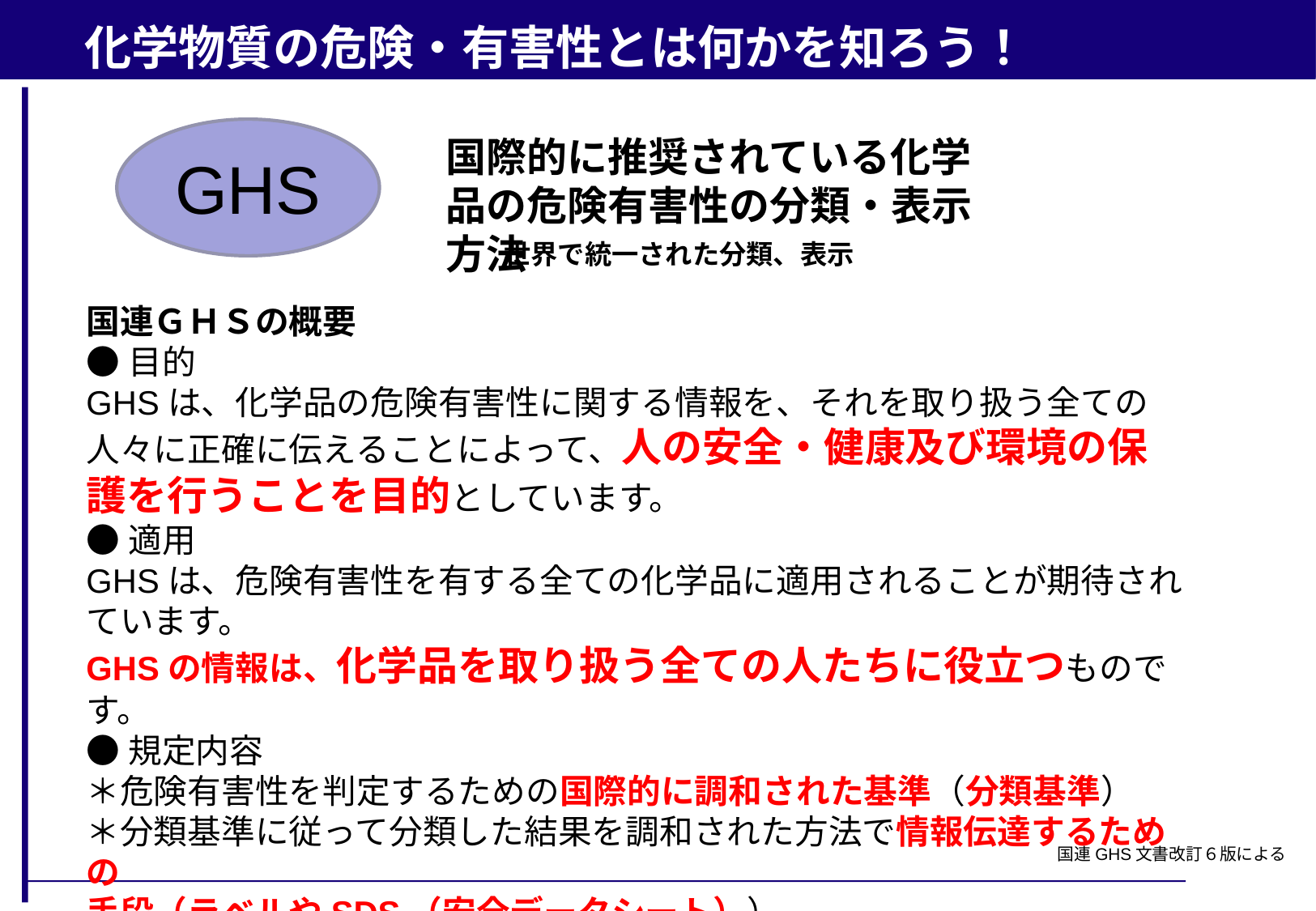

# 化学物質の危険・有害性とは何かを知ろう！
GHS
国際的に推奨されている化学品の危険有害性の分類・表示方法
世界で統一された分類、表示
国連ＧＨＳの概要
●目的
GHSは、化学品の危険有害性に関する情報を、それを取り扱う全ての人々に正確に伝えることによって、人の安全・健康及び環境の保護を行うことを目的としています。
●適用
GHSは、危険有害性を有する全ての化学品に適用されることが期待されています。
GHSの情報は、化学品を取り扱う全ての人たちに役立つものです。
●規定内容
＊危険有害性を判定するための国際的に調和された基準（分類基準）
＊分類基準に従って分類した結果を調和された方法で情報伝達するための
手段（ラベルやSDS（安全データシート））
国連GHS文書改訂６版による